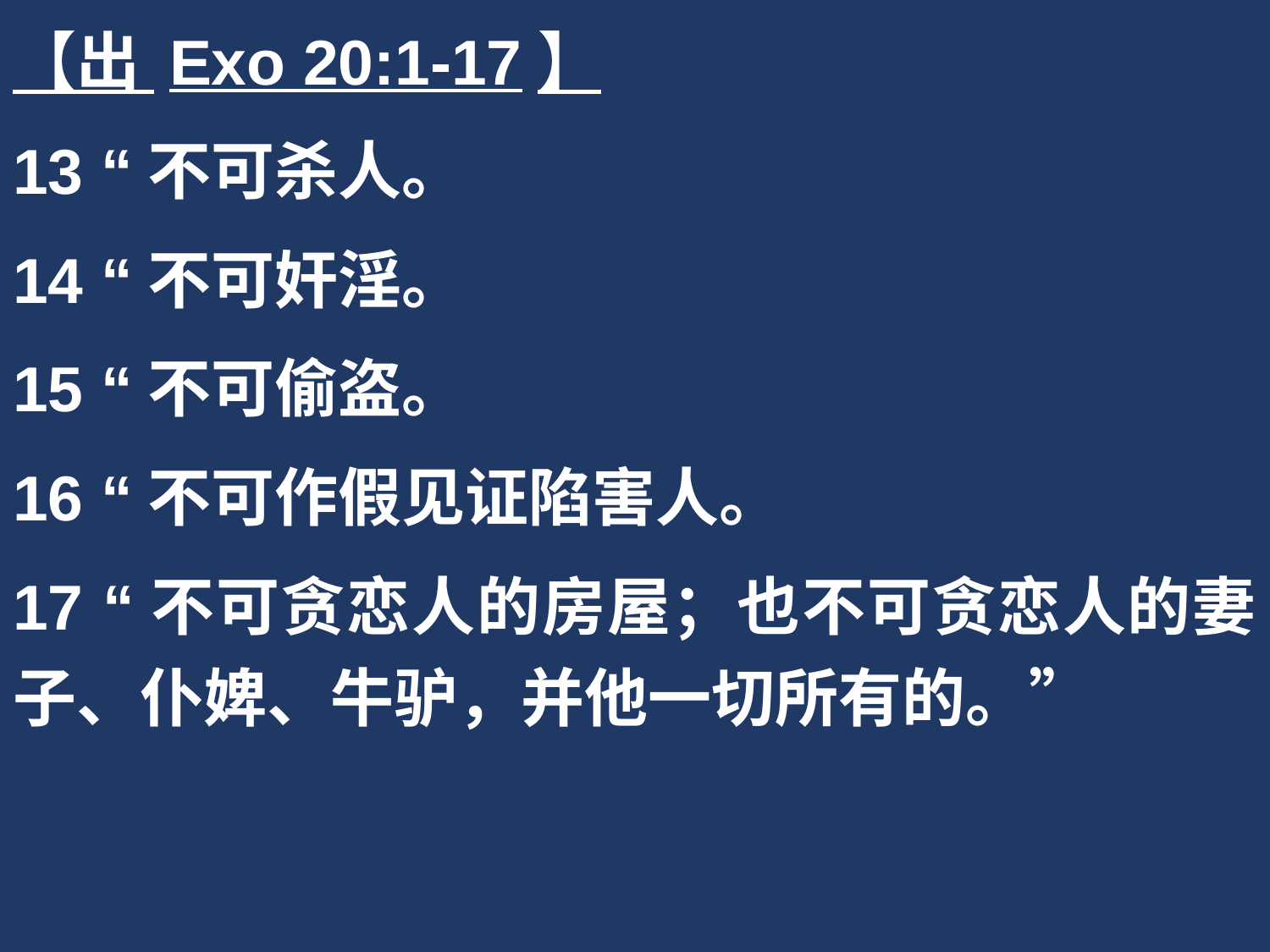

【出 Exo 20:1-17】
13 “不可杀人。
14 “不可奸淫。
15 “不可偷盗。
16 “不可作假见证陷害人。
17 “不可贪恋人的房屋；也不可贪恋人的妻子、仆婢、牛驴，并他一切所有的。”